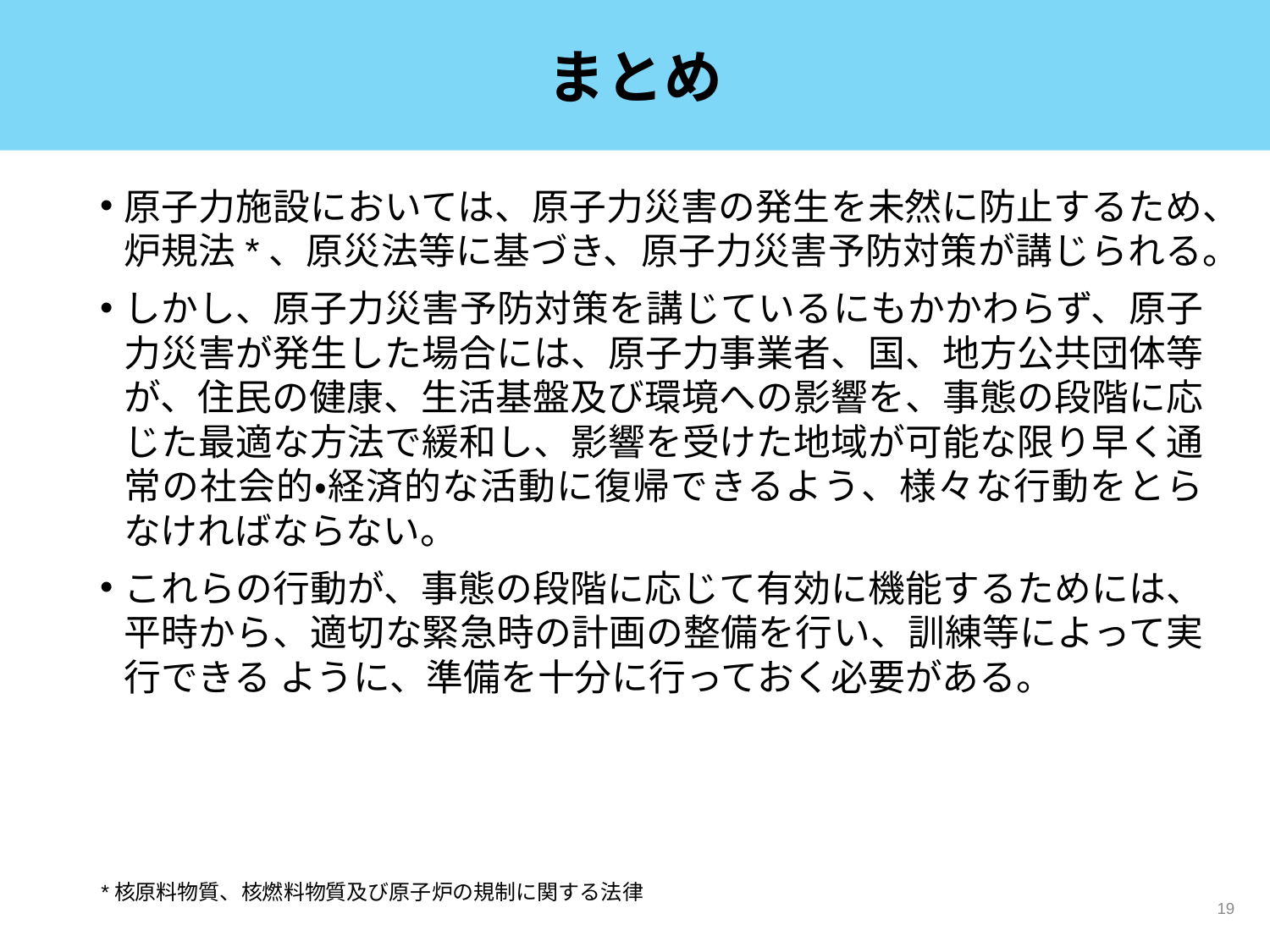

# まとめ
原子力施設においては、原子力災害の発生を未然に防止するため、炉規法*、原災法等に基づき、原子力災害予防対策が講じられる。
しかし、原子力災害予防対策を講じているにもかかわらず、原子力災害が発生した場合には、原子力事業者、国、地方公共団体等が、住民の健康、生活基盤及び環境への影響を、事態の段階に応じた最適な方法で緩和し、影響を受けた地域が可能な限り早く通常の社会的・経済的な活動に復帰できるよう、様々な行動をとらなければならない。
これらの行動が、事態の段階に応じて有効に機能するためには、平時から、適切な緊急時の計画の整備を行い、訓練等によって実行できる ように、準備を十分に行っておく必要がある。
*核原料物質、核燃料物質及び原子炉の規制に関する法律
19